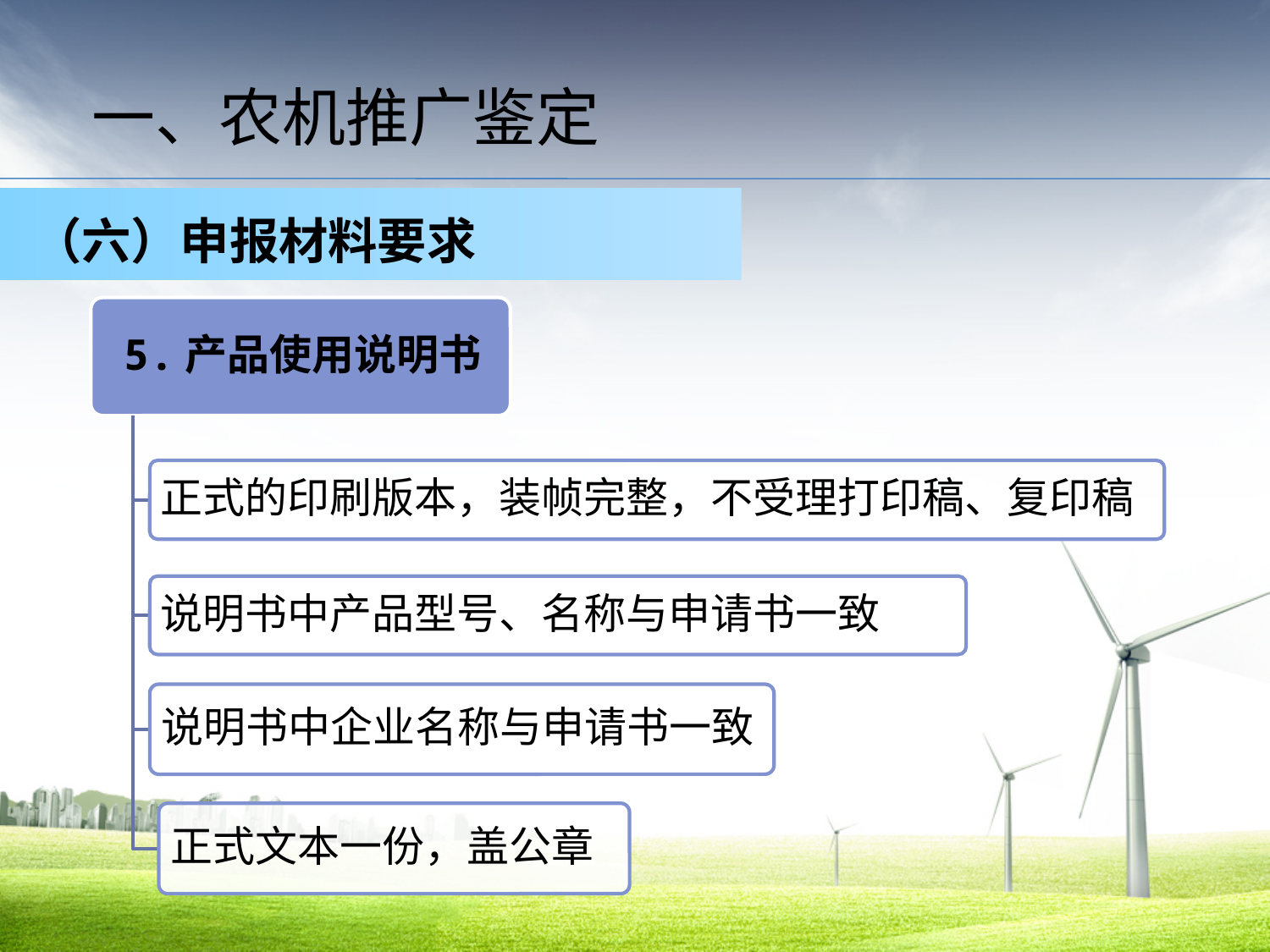

一、农机推广鉴定

（六）申报材料要求
5.产品使用说明书
正式的印刷版本，装帧完整，不受理打印稿、复印稿
说明书中产品型号、名称与申请书一致
说明书中企业名称与申请书一致
正式文本一份，盖公章